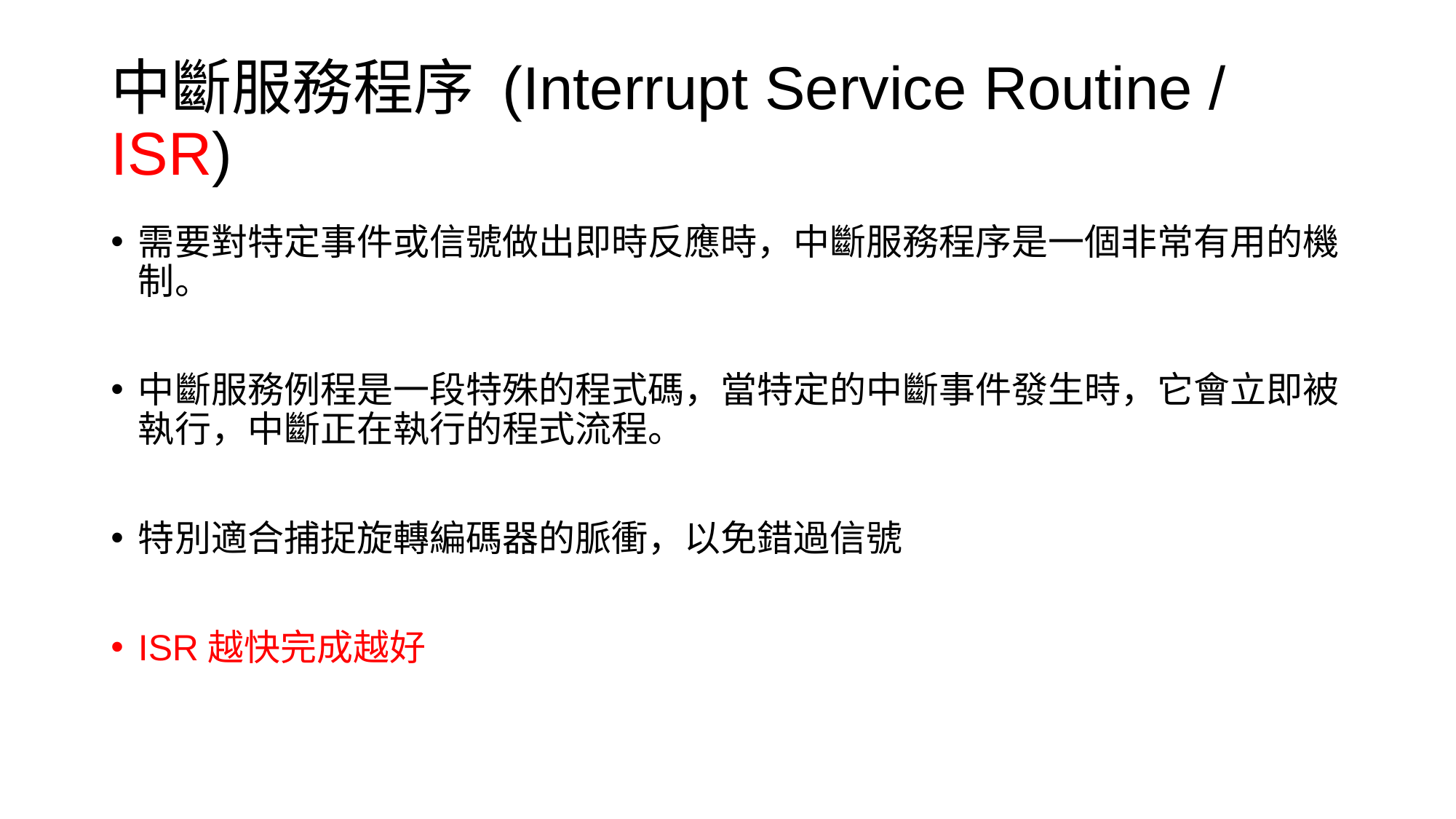

# 中斷服務程序 (Interrupt Service Routine / ISR)
需要對特定事件或信號做出即時反應時，中斷服務程序是一個非常有用的機制。

中斷服務例程是一段特殊的程式碼，當特定的中斷事件發生時，它會立即被執行，中斷正在執行的程式流程。

特別適合捕捉旋轉編碼器的脈衝，以免錯過信號

ISR越快完成越好